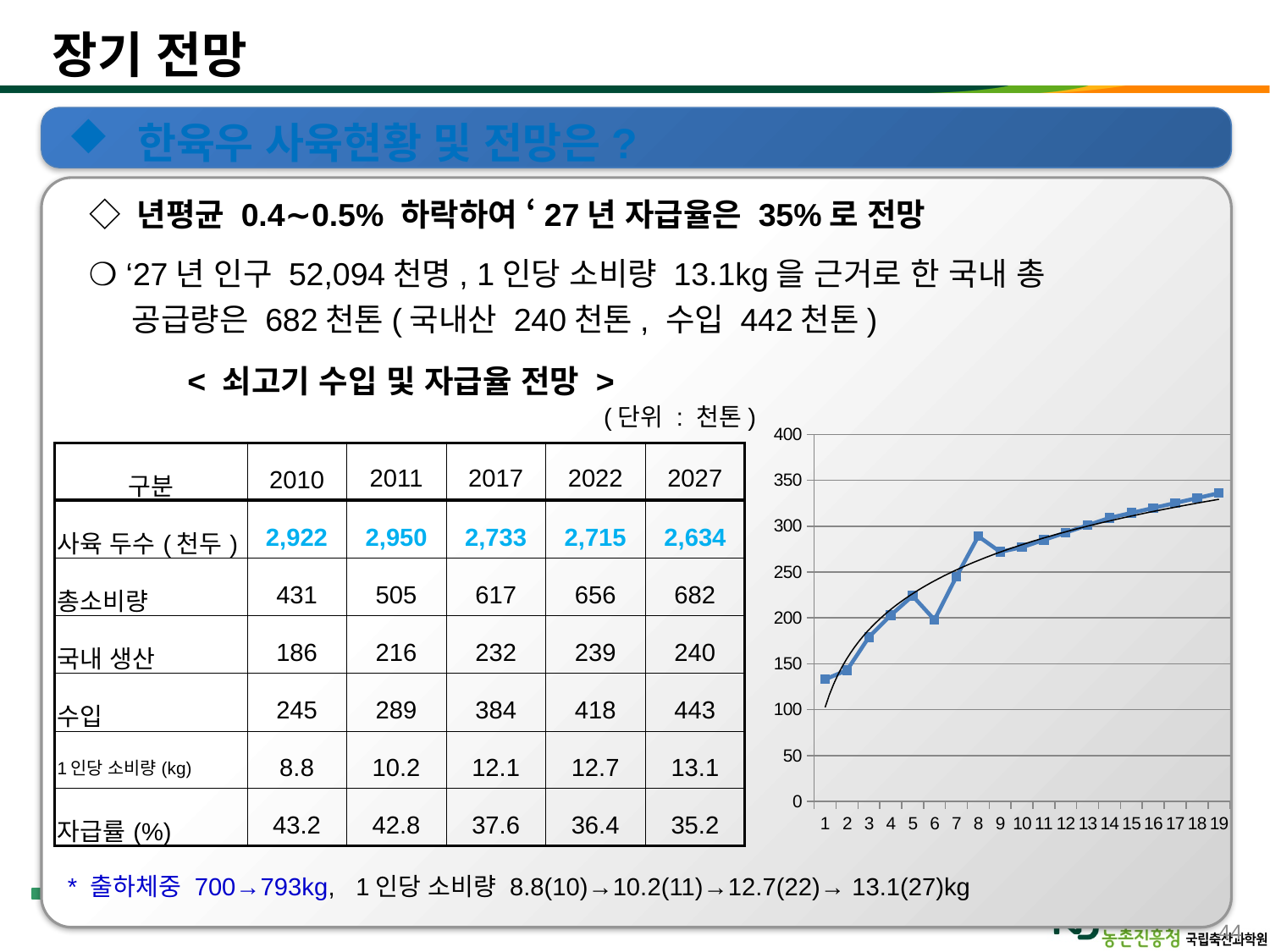

# 장기 전망
 한육우 사육현황 및 전망은?
◇ 년평균 0.4∼0.5% 하락하여 ‘27년 자급율은 35%로 전망
❍ ‘27년 인구 52,094천명, 1인당 소비량 13.1kg을 근거로 한 국내 총
    공급량은 682천톤(국내산 240천톤, 수입 442천톤)
< 쇠고기 수입 및 자급율 전망 >
(단위 : 천톤)

### Chart

| Category |  |
|---|---|
| 구분 | 2010 | 2011 | 2017 | 2022 | 2027 |
| --- | --- | --- | --- | --- | --- |
| 사육 두수(천두) | 2,922 | 2,950 | 2,733 | 2,715 | 2,634 |
| 총소비량 | 431 | 505 | 617 | 656 | 682 |
| 국내 생산 | 186 | 216 | 232 | 239 | 240 |
| 수입 | 245 | 289 | 384 | 418 | 443 |
| 1인당 소비량(kg) | 8.8 | 10.2 | 12.1 | 12.7 | 13.1 |
| 자급률(%) | 43.2 | 42.8 | 37.6 | 36.4 | 35.2 |
* 출하체중 700→793kg,   1인당 소비량 8.8(10)→10.2(11)→12.7(22)→ 13.1(27)kg
44